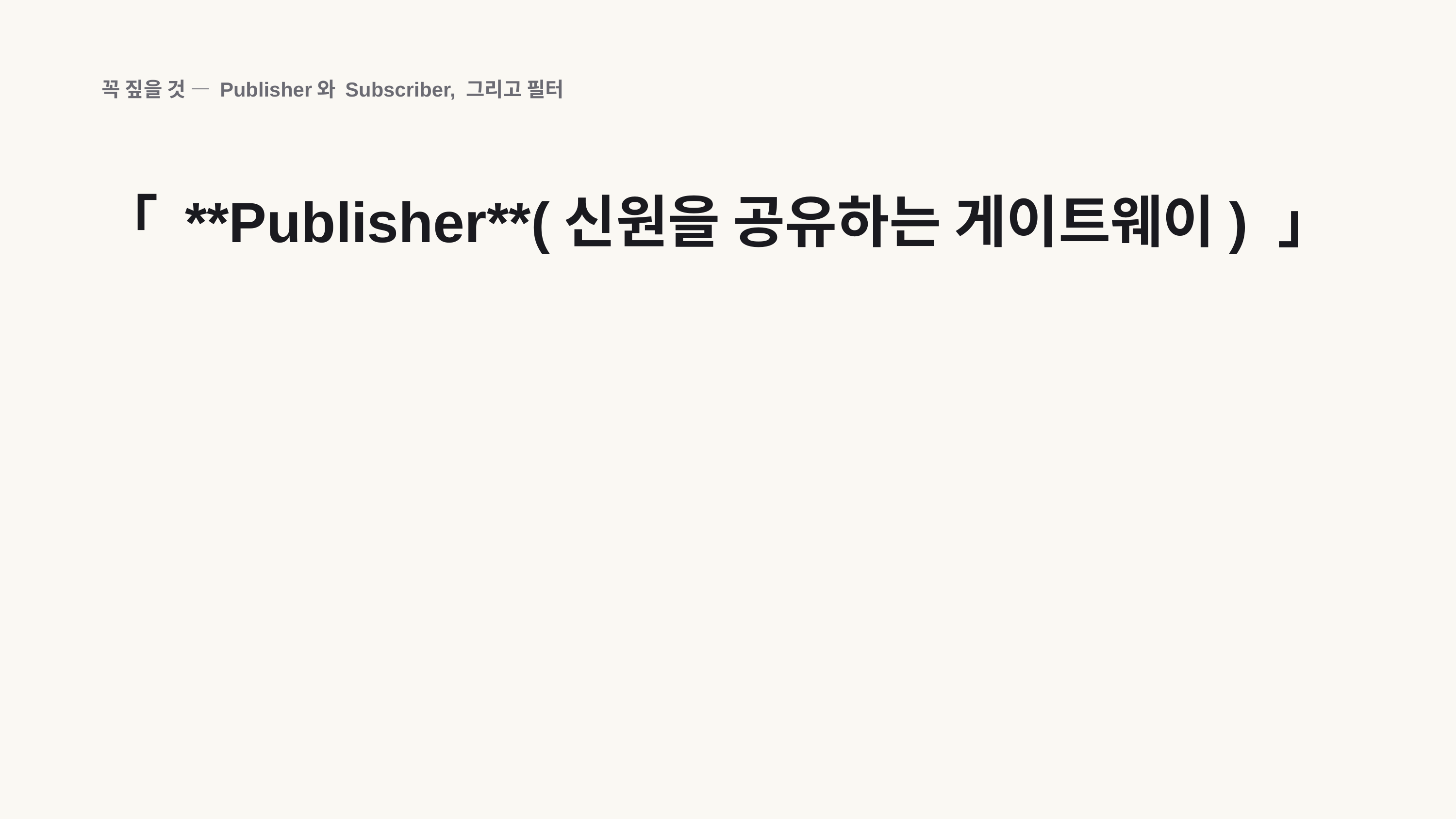

꼭 짚을 것 — Publisher와 Subscriber, 그리고 필터
「 **Publisher**(신원을 공유하는 게이트웨이) 」